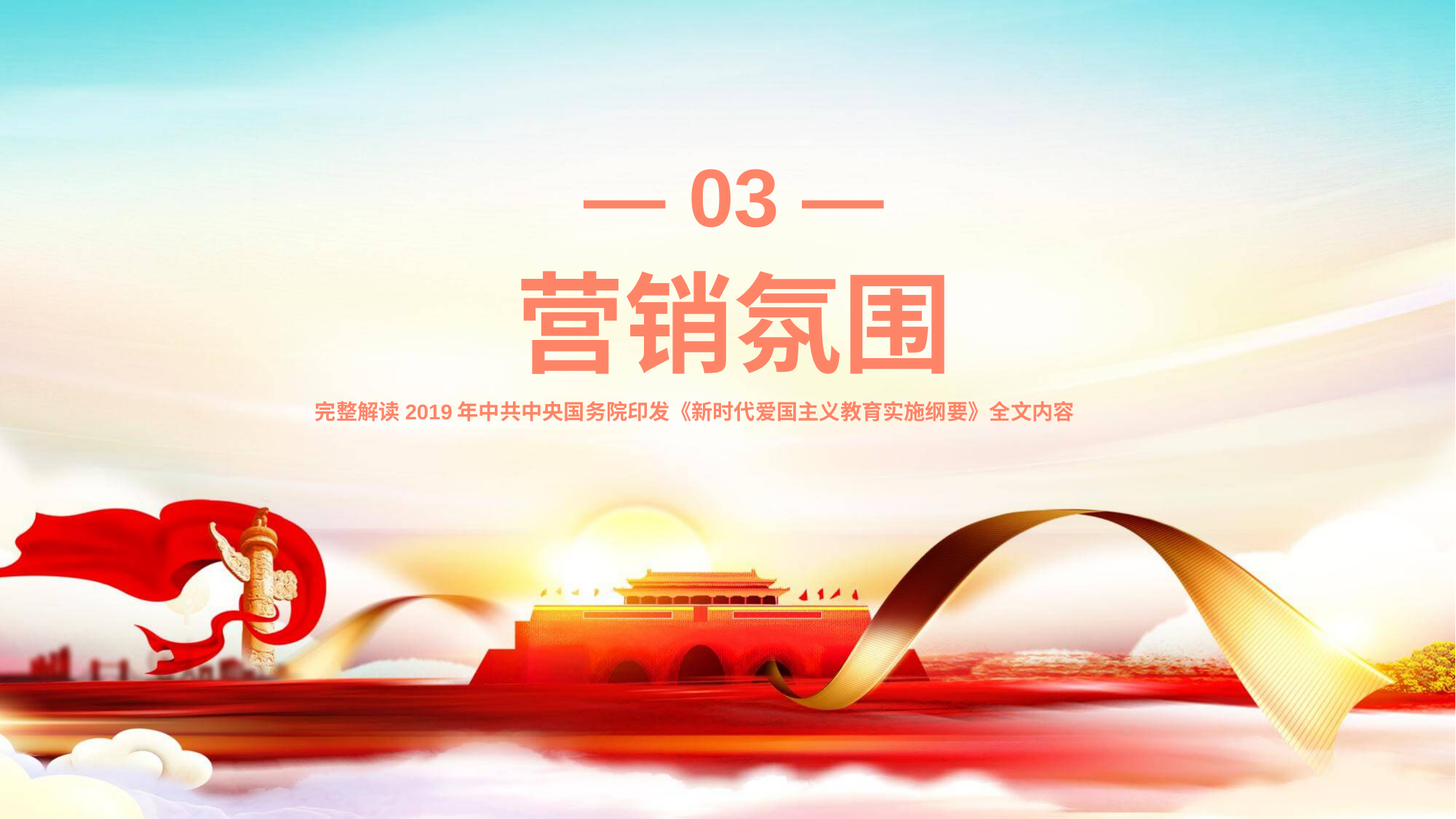

— 03 —
营销氛围
完整解读2019年中共中央国务院印发《新时代爱国主义教育实施纲要》全文内容